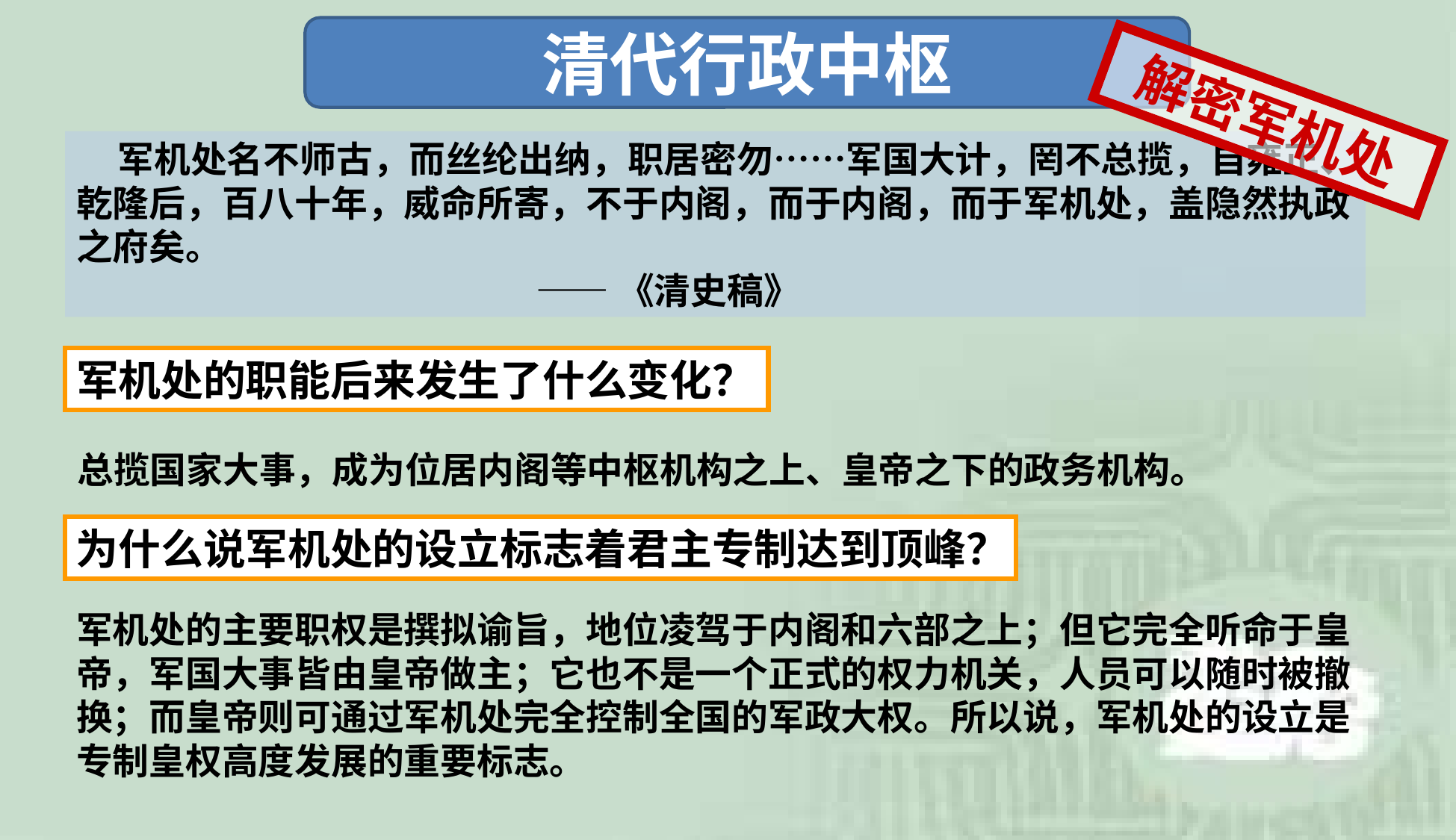

清代行政中枢
解密军机处
    军机处名不师古，而丝纶出纳，职居密勿……军国大计，罔不总揽，自雍正、乾隆后，百八十年，威命所寄，不于内阁，而于内阁，而于军机处，盖隐然执政之府矣。
                                                        ——《清史稿》
军机处的职能后来发生了什么变化？

总揽国家大事，成为位居内阁等中枢机构之上、皇帝之下的政务机构。
为什么说军机处的设立标志着君主专制达到顶峰？
军机处的主要职权是撰拟谕旨，地位凌驾于内阁和六部之上；但它完全听命于皇帝，军国大事皆由皇帝做主；它也不是一个正式的权力机关，人员可以随时被撤换；而皇帝则可通过军机处完全控制全国的军政大权。所以说，军机处的设立是专制皇权高度发展的重要标志。